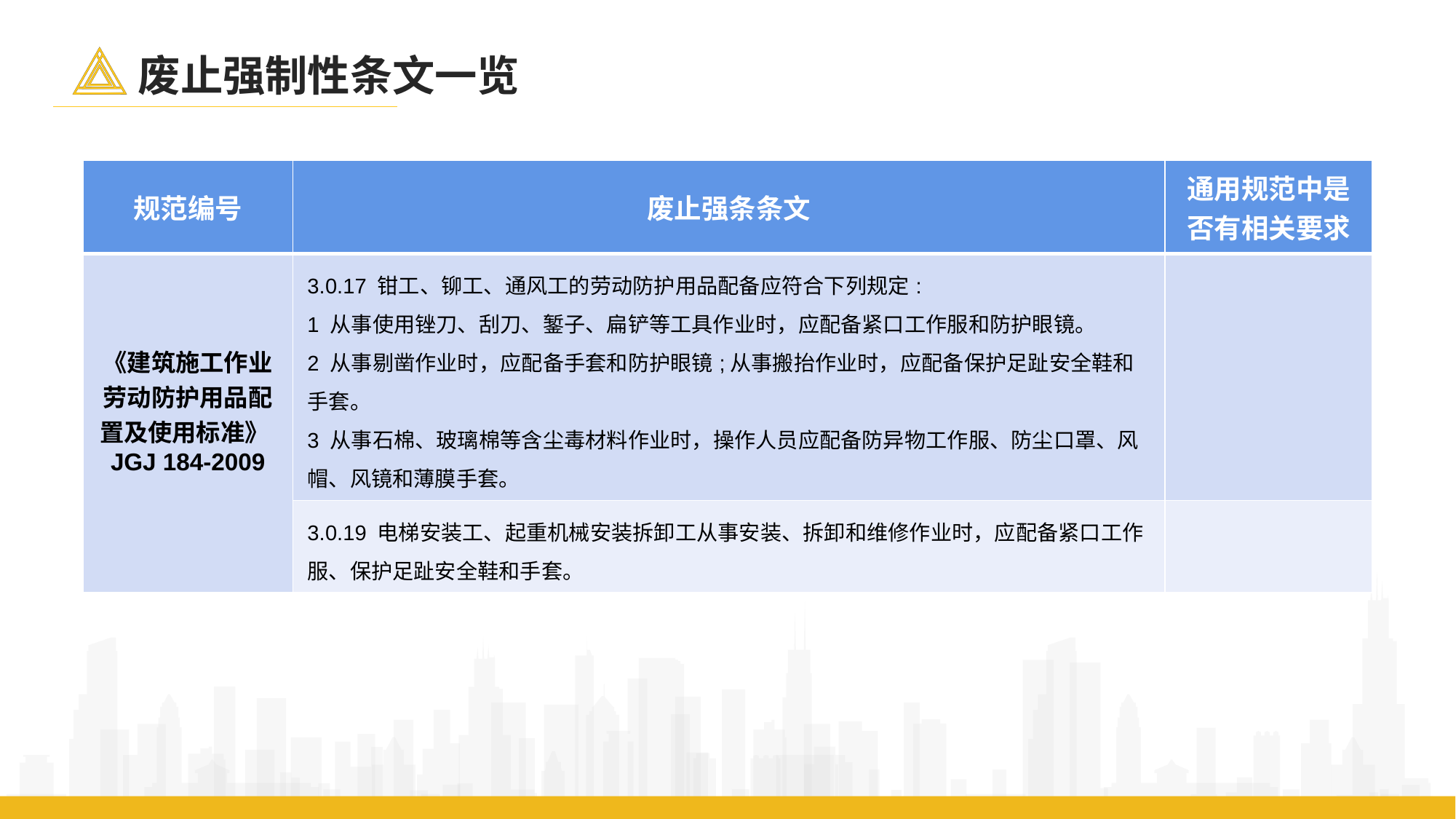

废止强制性条文一览

| 规范编号 | 废止强条条文 | 通用规范中是否有相关要求 |
| --- | --- | --- |
| 《建筑施工作业劳动防护用品配置及使用标准》JGJ 184-2009 | 3.0.17 钳工、铆工、通风工的劳动防护用品配备应符合下列规定: 1 从事使用锉刀、刮刀、錾子、扁铲等工具作业时，应配备紧口工作服和防护眼镜。 2 从事剔凿作业时，应配备手套和防护眼镜;从事搬抬作业时，应配备保护足趾安全鞋和手套。 3 从事石棉、玻璃棉等含尘毒材料作业时，操作人员应配备防异物工作服、防尘口罩、风帽、风镜和薄膜手套。 |  |
|  | 3.0.19 电梯安装工、起重机械安装拆卸工从事安装、拆卸和维修作业时，应配备紧口工作服、保护足趾安全鞋和手套。 |  |